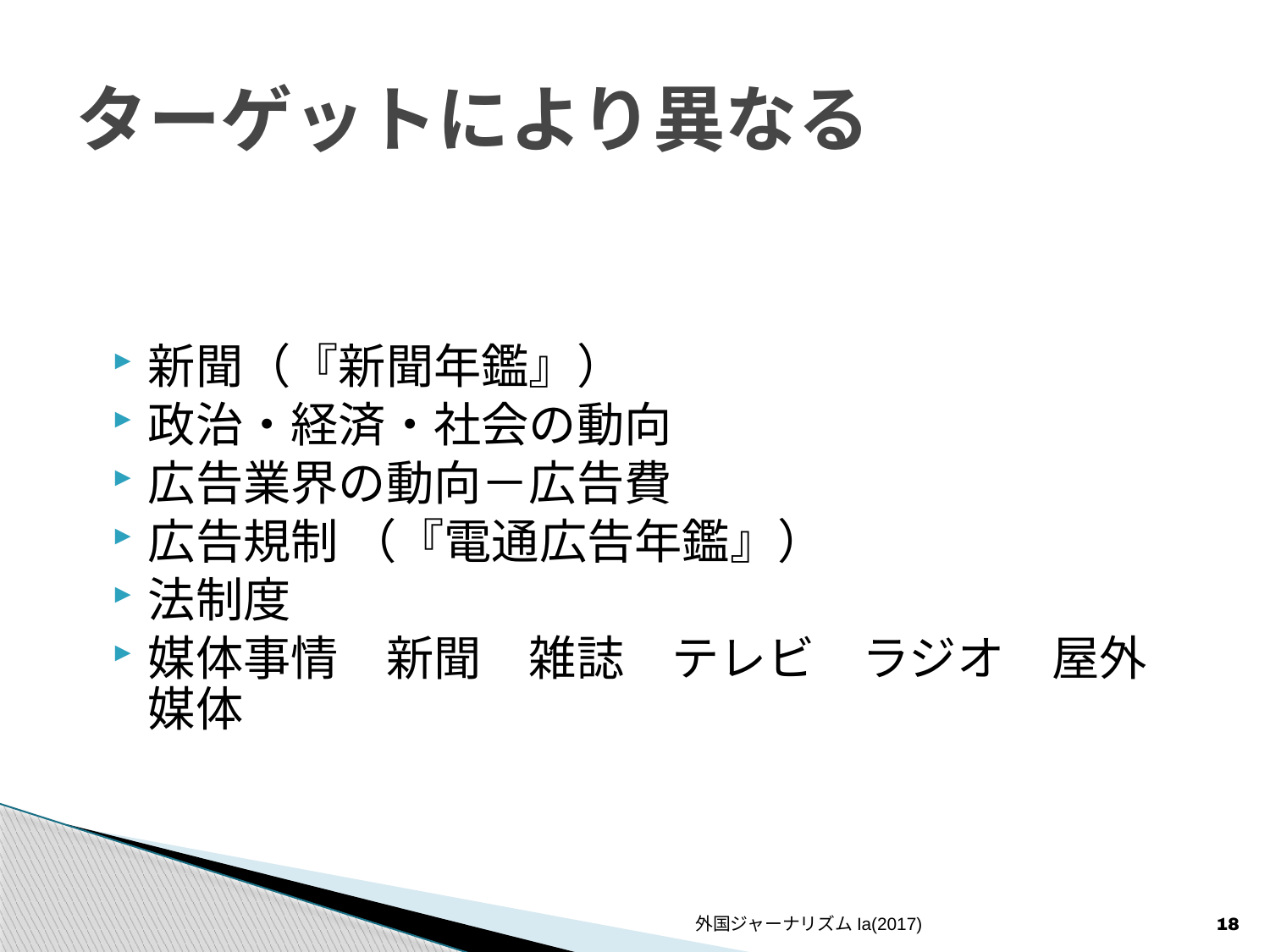

# ターゲットにより異なる
新聞（『新聞年鑑』）
政治・経済・社会の動向
広告業界の動向－広告費
広告規制 （『電通広告年鑑』）
法制度
媒体事情　新聞　雑誌　テレビ　ラジオ　屋外媒体
外国ジャーナリズムIa(2017)
18